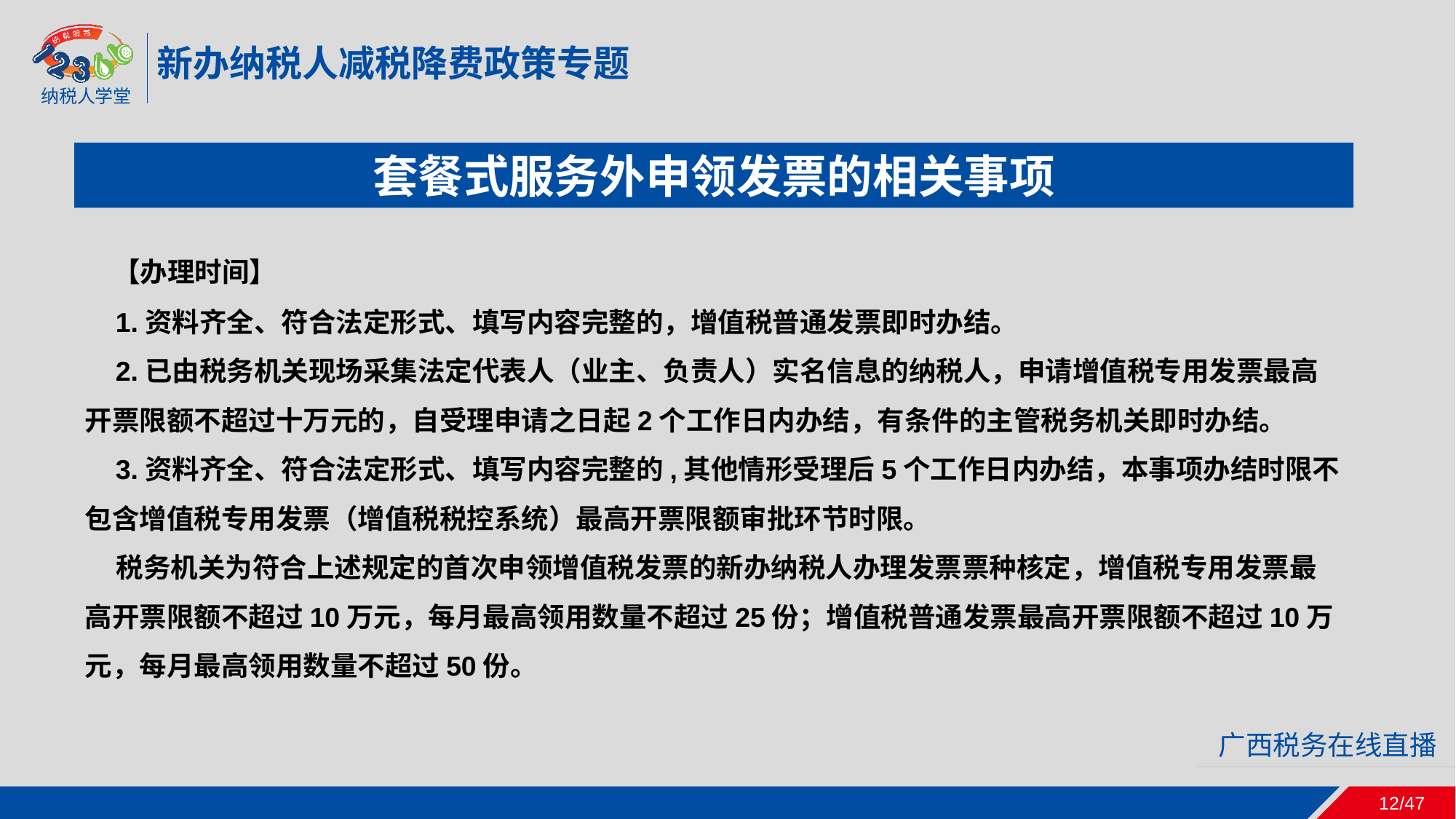

新办纳税人减税降费政策专题
套餐式服务外申领发票的相关事项
   【办理时间】
    1.资料齐全、符合法定形式、填写内容完整的，增值税普通发票即时办结。
    2.已由税务机关现场采集法定代表人（业主、负责人）实名信息的纳税人，申请增值税专用发票最高开票限额不超过十万元的，自受理申请之日起2个工作日内办结，有条件的主管税务机关即时办结。
    3.资料齐全、符合法定形式、填写内容完整的,其他情形受理后5个工作日内办结，本事项办结时限不包含增值税专用发票（增值税税控系统）最高开票限额审批环节时限。
    税务机关为符合上述规定的首次申领增值税发票的新办纳税人办理发票票种核定，增值税专用发票最高开票限额不超过10万元，每月最高领用数量不超过25份；增值税普通发票最高开票限额不超过10万元，每月最高领用数量不超过50份。